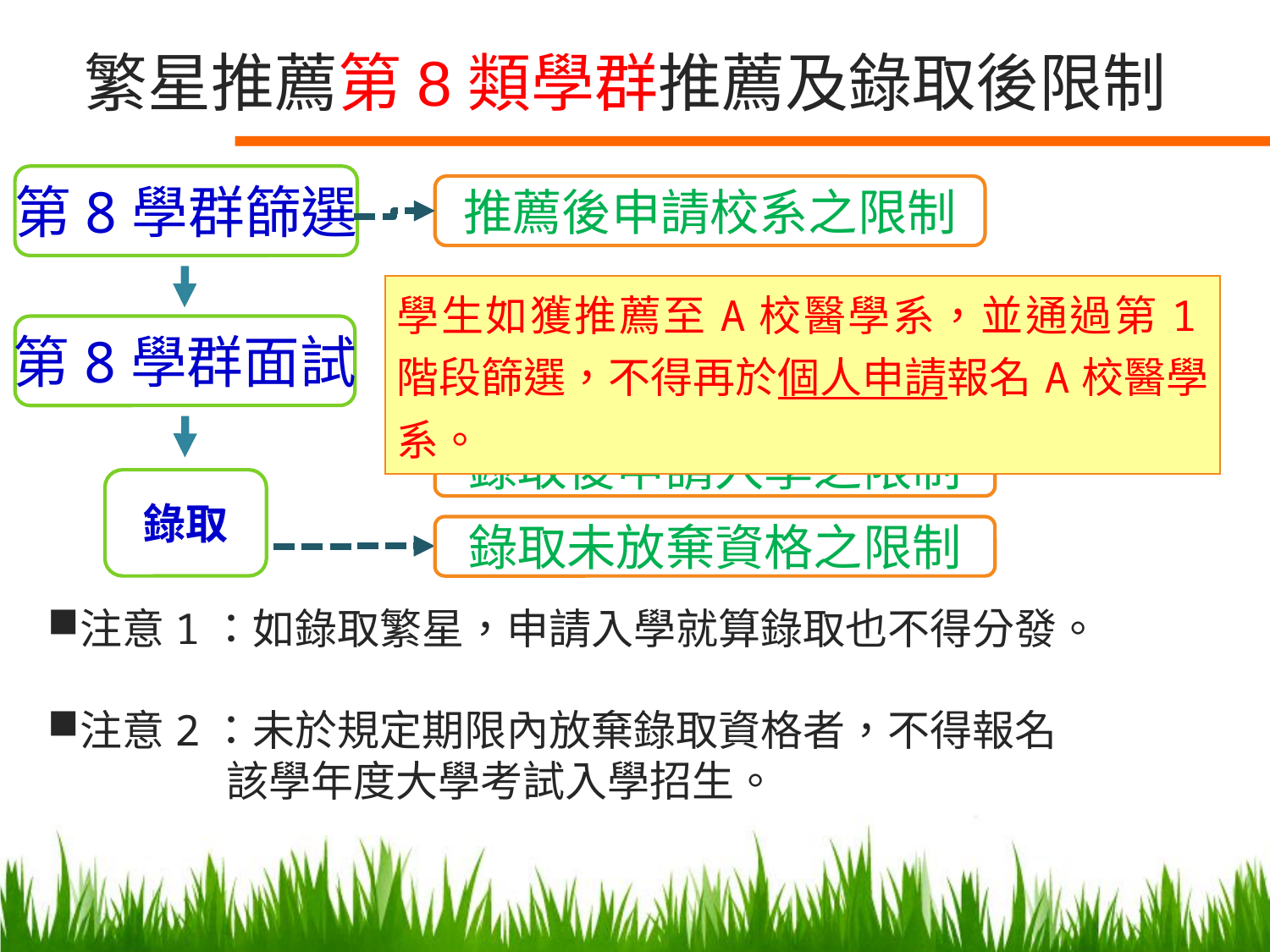

繁星推薦第8類學群推薦及錄取後限制
第8學群篩選
推薦後申請校系之限制
第8學群面試
錄取後申請入學之限制
錄取
錄取未放棄資格之限制
| 學生如獲推薦至A校醫學系，並通過第1階段篩選，不得再於個人申請報名A校醫學系。 |
| --- |
注意1：如錄取繁星，申請入學就算錄取也不得分發。

注意2：未於規定期限內放棄錄取資格者，不得報名
　　　　 該學年度大學考試入學招生。